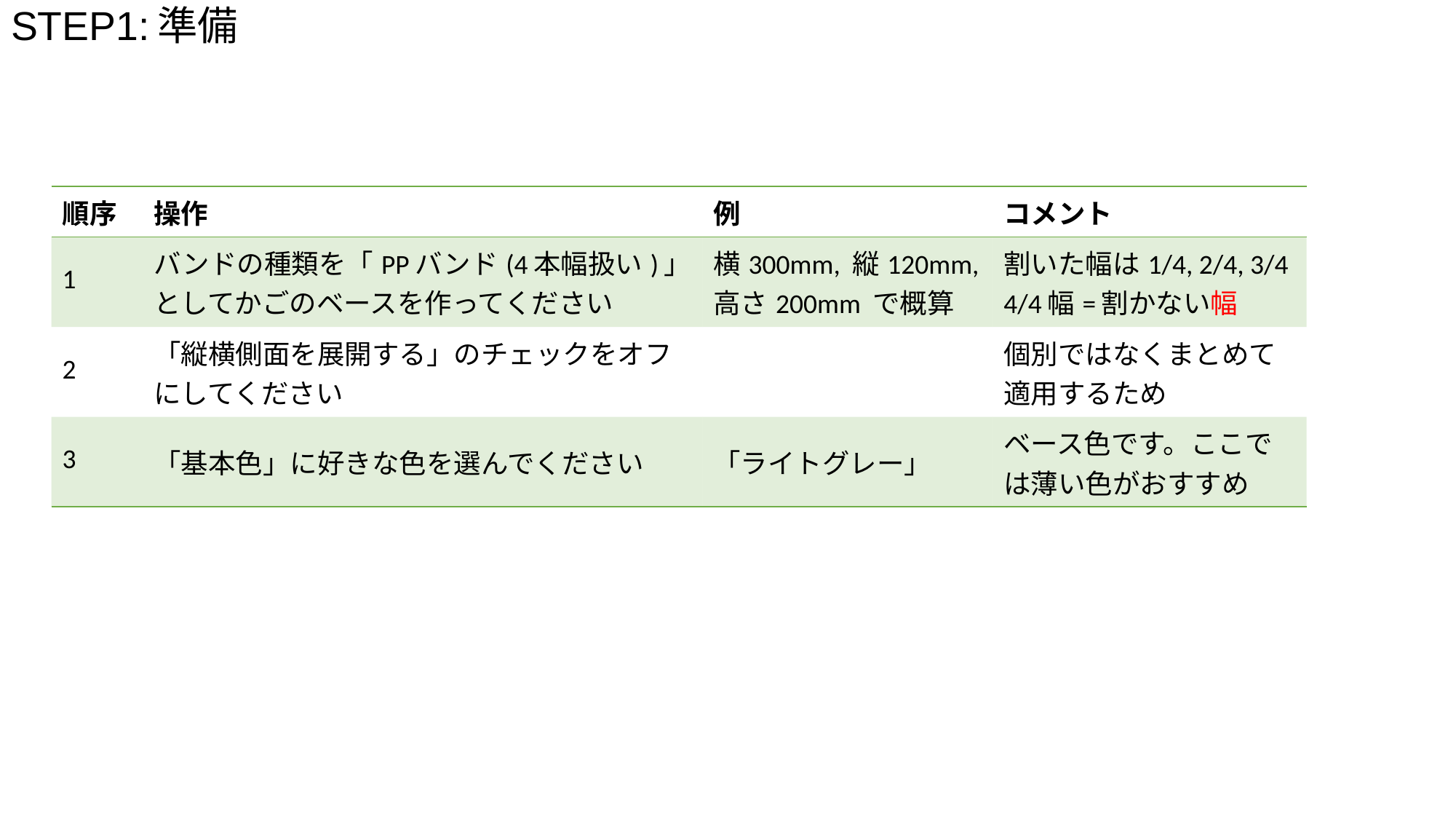

# STEP1:準備
| 順序 | 操作 | 例 | コメント |
| --- | --- | --- | --- |
| 1 | バンドの種類を「PPバンド(4本幅扱い)」としてかごのベースを作ってください | 横300mm, 縦120mm, 高さ200mm で概算 | 割いた幅は1/4, 2/4, 3/4 4/4幅=割かない幅 |
| 2 | 「縦横側面を展開する」のチェックをオフにしてください |  | 個別ではなくまとめて適用するため |
| 3 | 「基本色」に好きな色を選んでください | 「ライトグレー」 | ベース色です。ここでは薄い色がおすすめ |